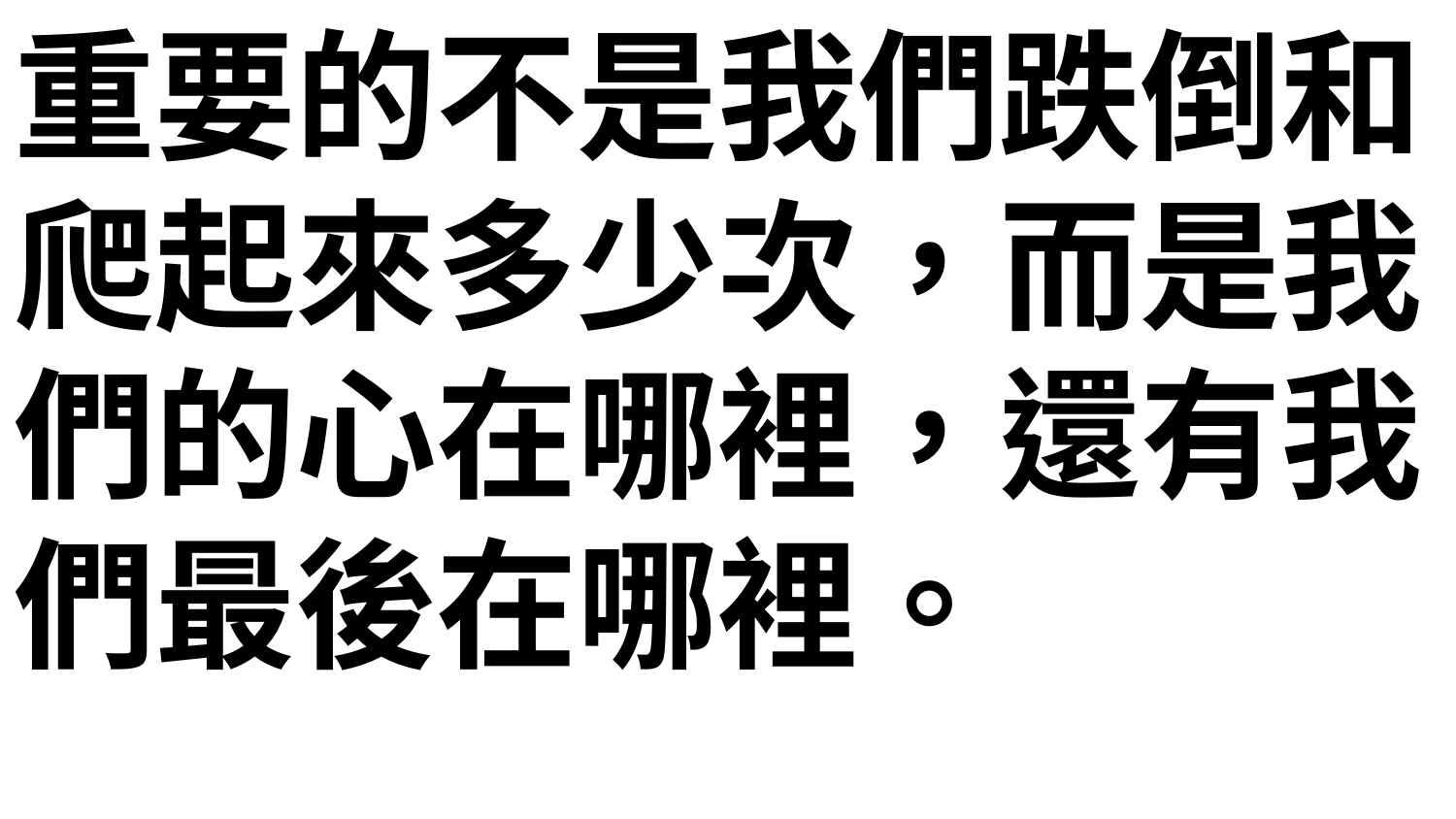

重要的不是我們跌倒和爬起來多少次，而是我們的心在哪裡，還有我們最後在哪裡。